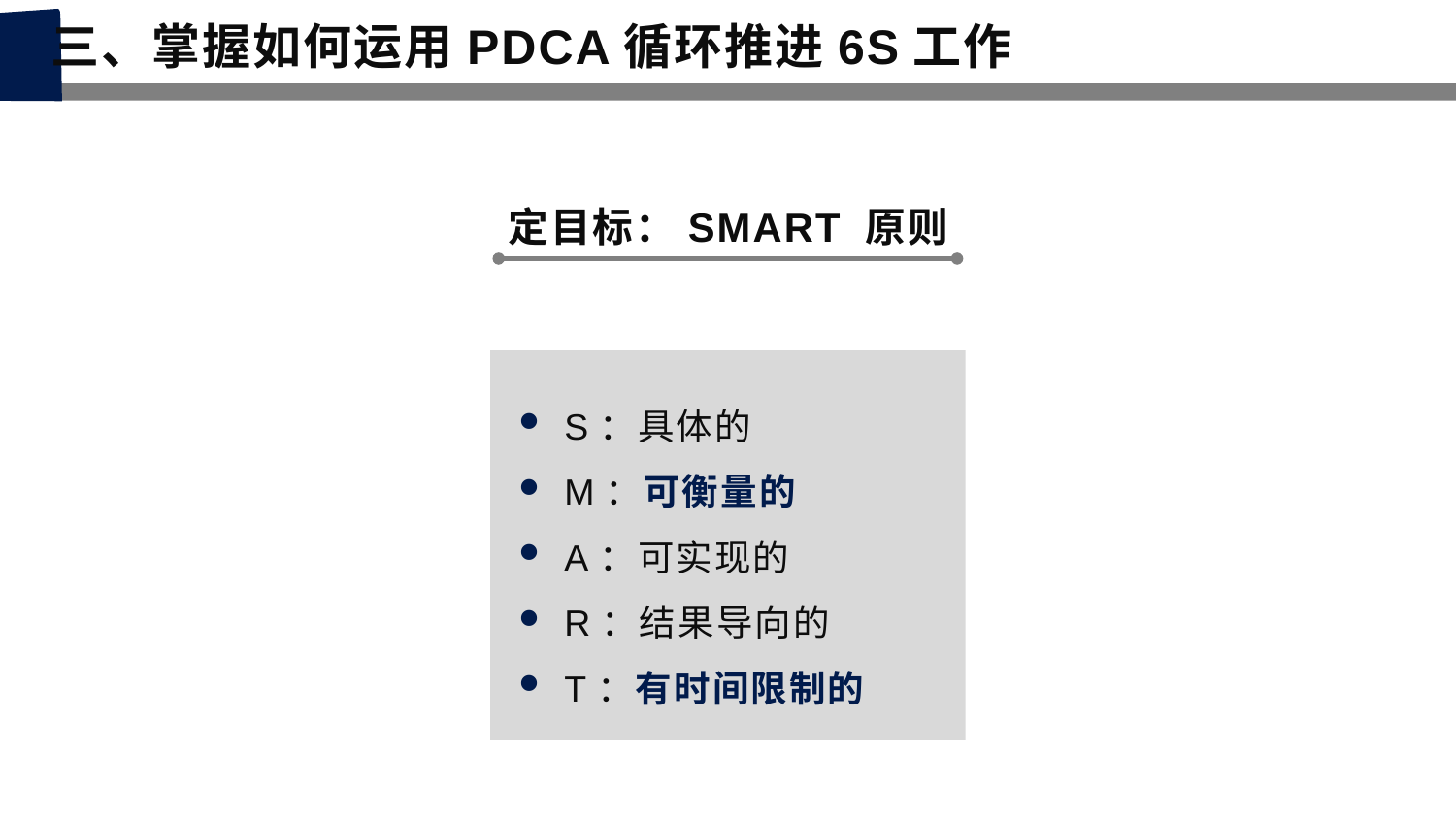

三、掌握如何运用PDCA循环推进6S工作
定目标：SMART 原则
S：具体的
M：可衡量的
A：可实现的
R：结果导向的
T：有时间限制的